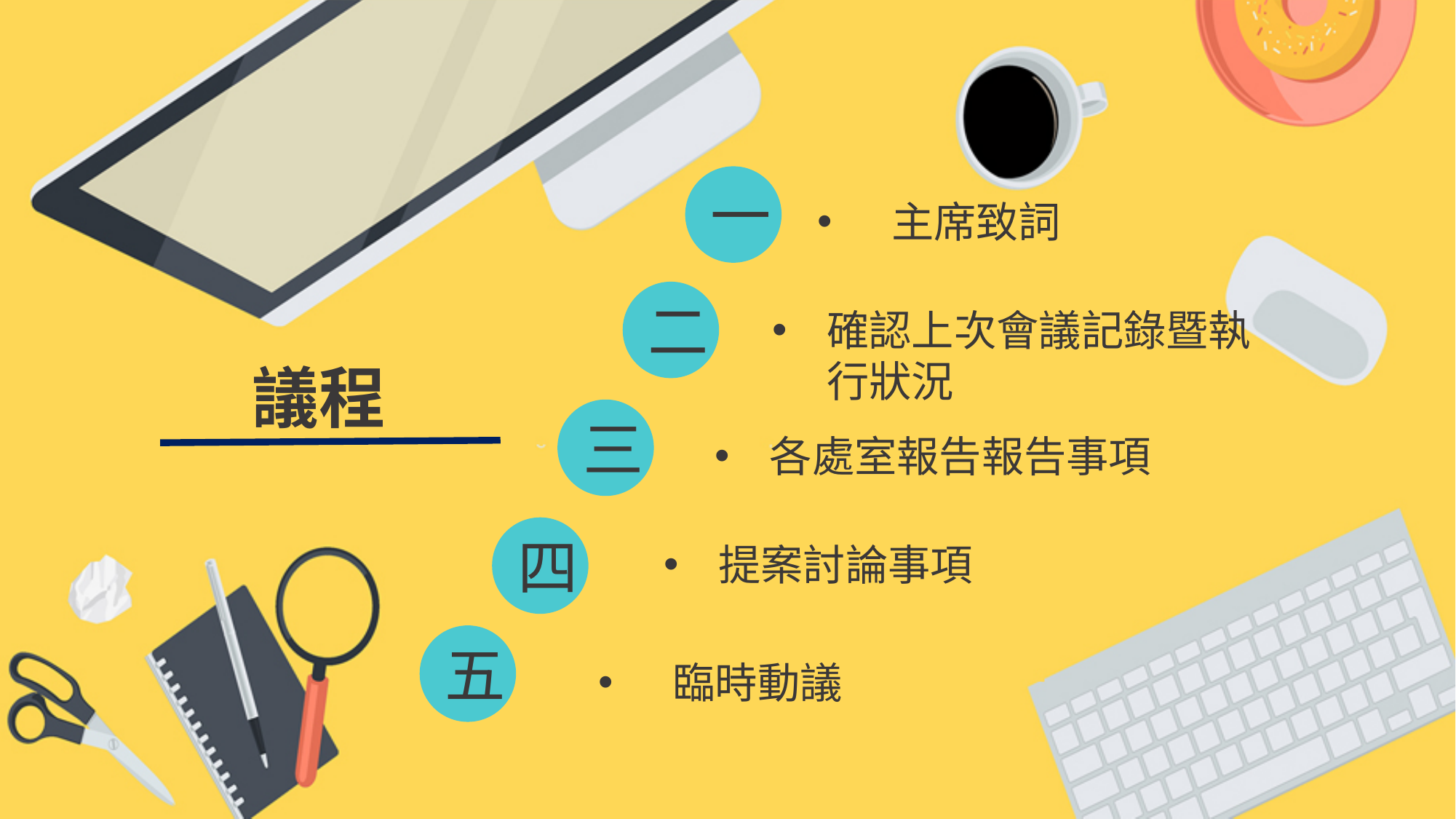

一
 主席致詞
二
確認上次會議記錄暨執行狀況
議程
三
各處室報告報告事項
四
提案討論事項
五
 臨時動議